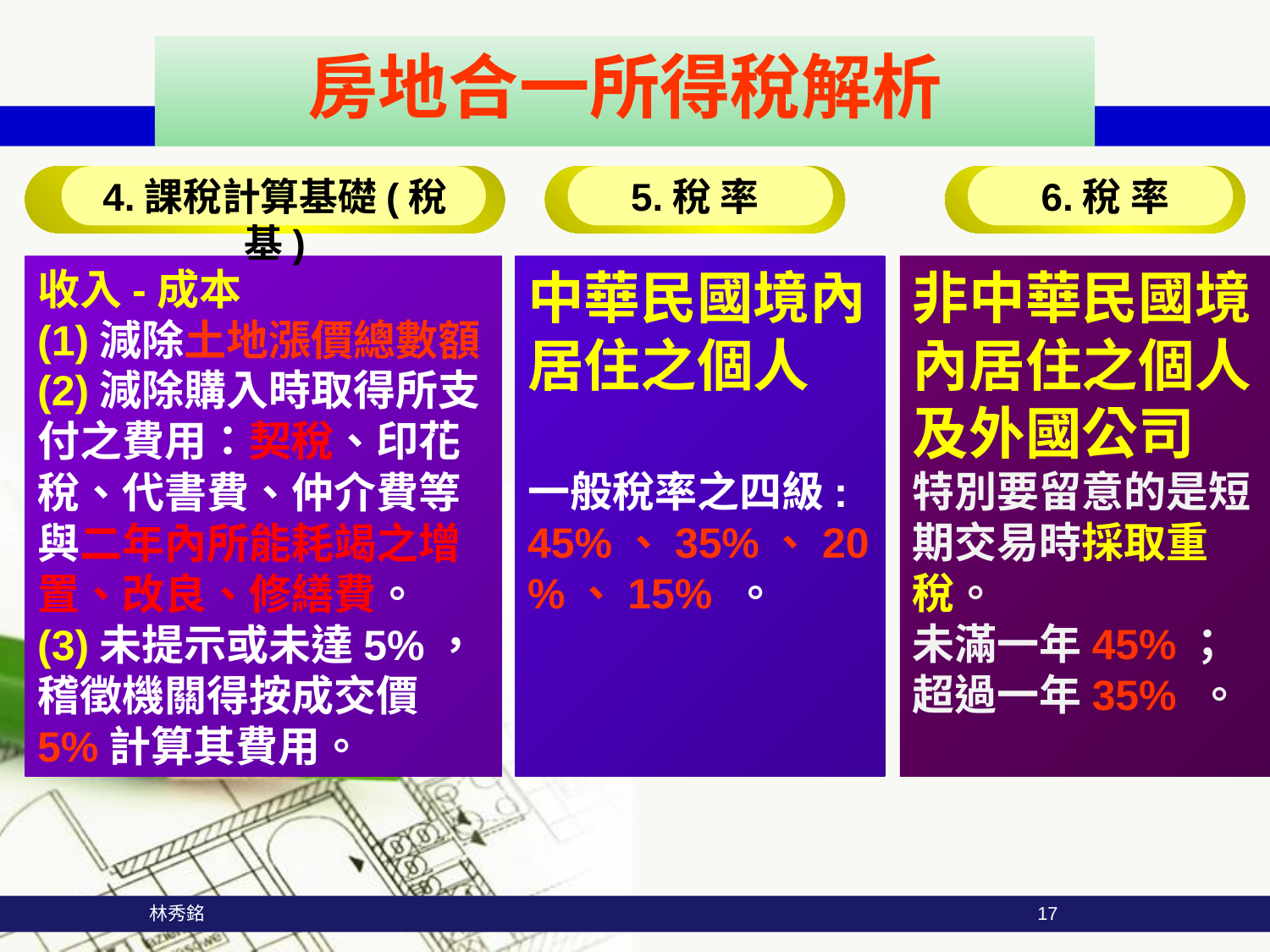

房地合一所得稅解析

4.課稅計算基礎(稅基)

5.稅 率

6.稅 率
收入-成本
(1)減除土地漲價總數額
(2)減除購入時取得所支付之費用：契稅、印花稅、代書費、仲介費等與二年內所能耗竭之增置、改良、修繕費。
(3)未提示或未達5%，稽徵機關得按成交價5%計算其費用。
中華民國境內居住之個人

一般稅率之四級:
45%、35%、20%、15% 。

非中華民國境內居住之個人及外國公司
特別要留意的是短期交易時採取重稅。
未滿一年45%；超過一年35% 。

                                 林秀銘
17